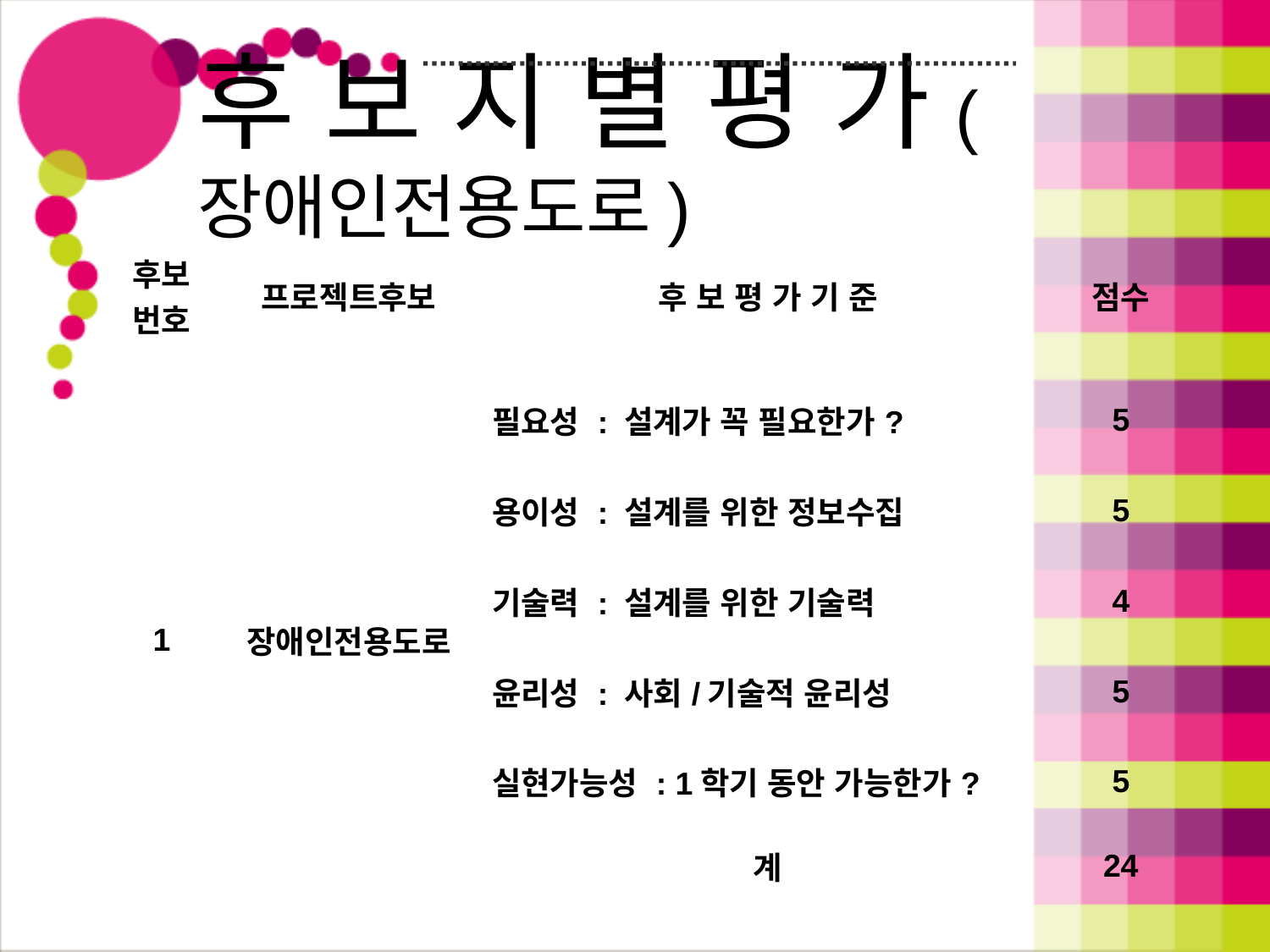

# 후 보 지 별 평 가(장애인전용도로)
| 후보 번호 | 프로젝트후보 | 후 보 평 가 기 준 | 점수 |
| --- | --- | --- | --- |
| 1 | 장애인전용도로 | 필요성 : 설계가 꼭 필요한가? | 5 |
|  |  | 용이성 : 설계를 위한 정보수집 | 5 |
|  |  | 기술력 : 설계를 위한 기술력 | 4 |
|  |  | 윤리성 : 사회/기술적 윤리성 | 5 |
|  |  | 실현가능성 : 1학기 동안 가능한가? | 5 |
|  |  | 계 | 24 |